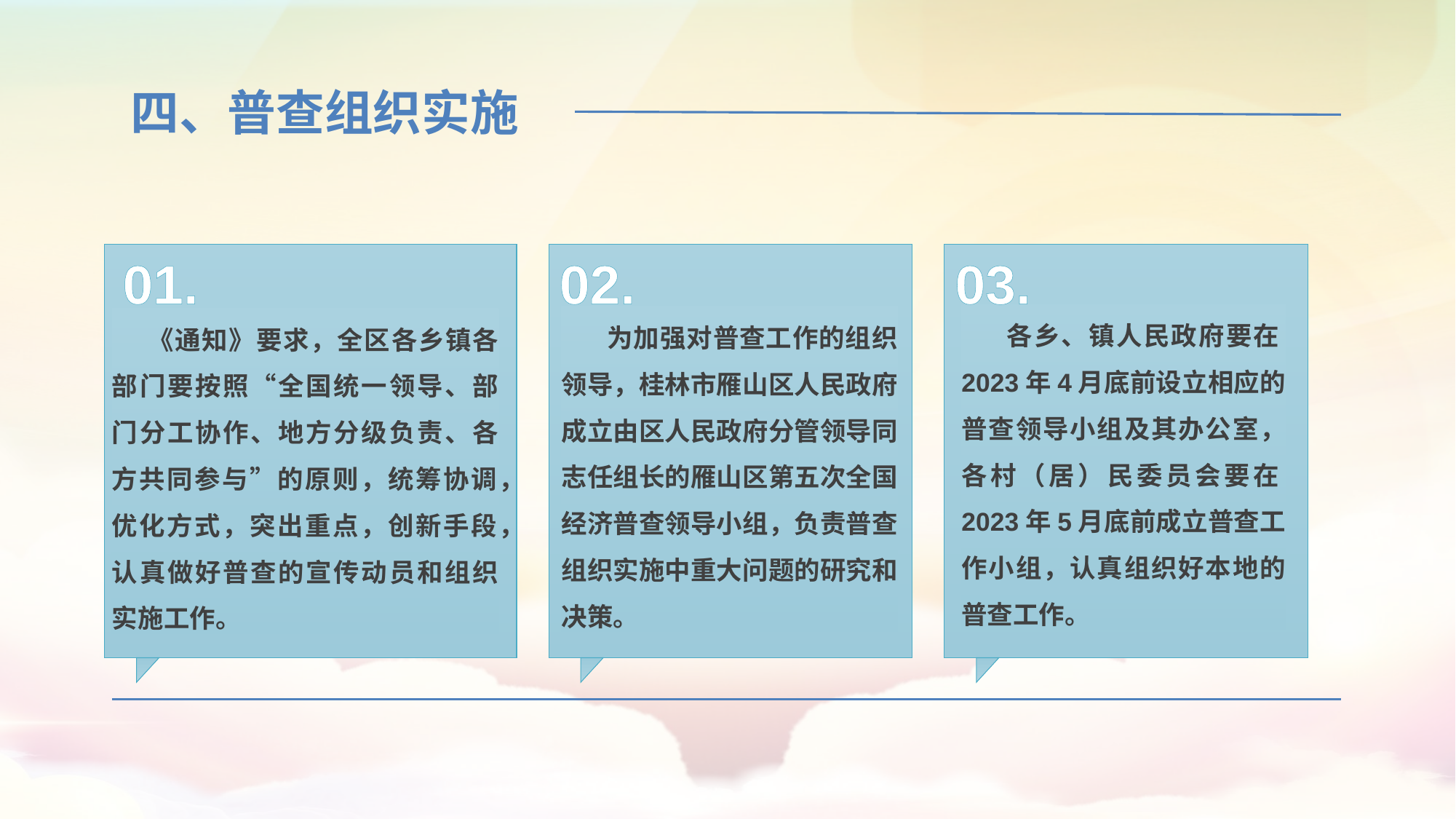

四、普查组织实施
01.

    《通知》要求，全区各乡镇各部门要按照“全国统一领导、部门分工协作、地方分级负责、各方共同参与”的原则，统筹协调，优化方式，突出重点，创新手段，认真做好普查的宣传动员和组织实施工作。

02.

      为加强对普查工作的组织领导，桂林市雁山区人民政府成立由区人民政府分管领导同志任组长的雁山区第五次全国经济普查领导小组，负责普查组织实施中重大问题的研究和决策。

03.

     各乡、镇人民政府要在2023年4月底前设立相应的普查领导小组及其办公室，各村（居）民委员会要在2023年5月底前成立普查工作小组，认真组织好本地的普查工作。